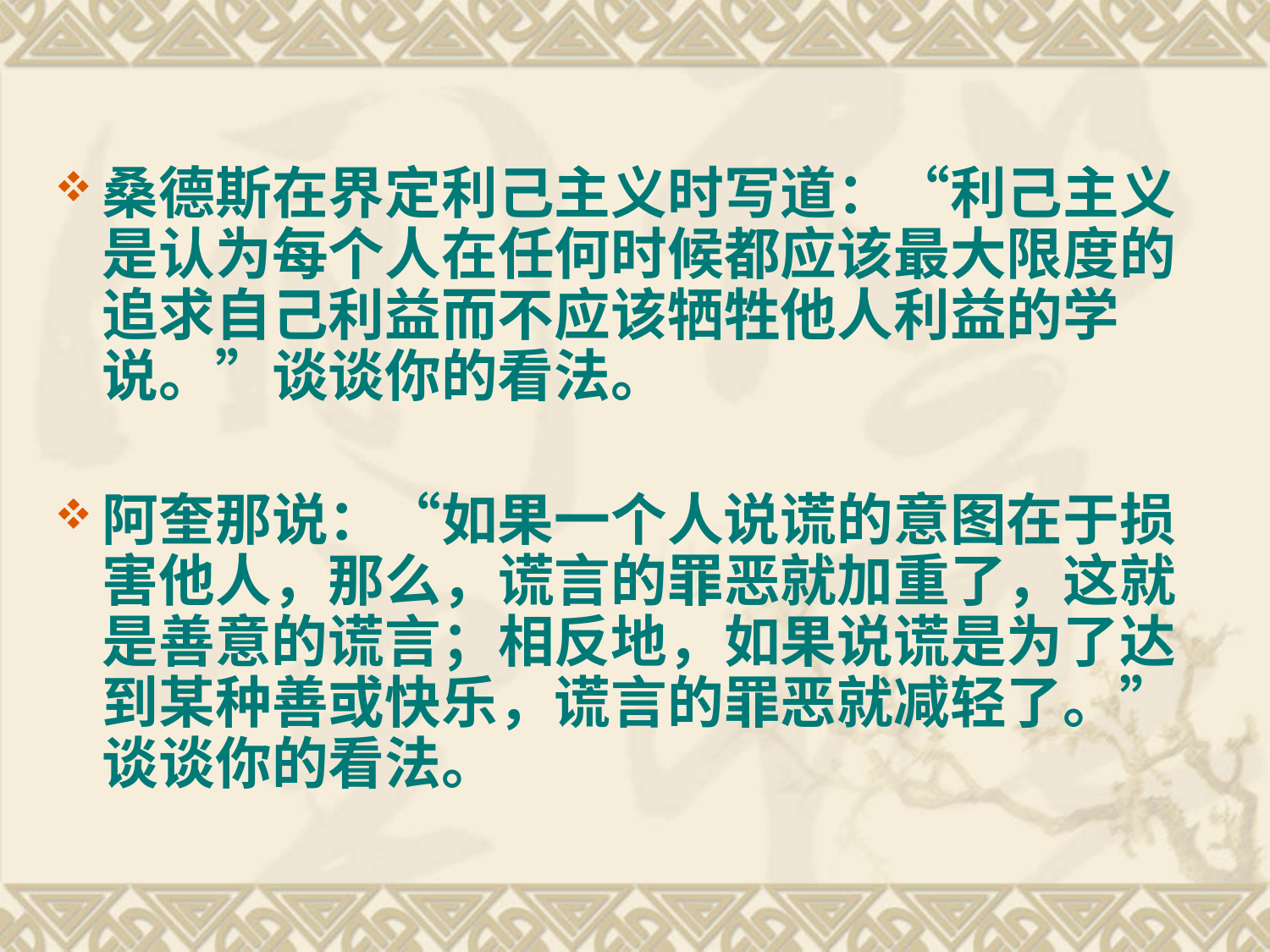

桑德斯在界定利己主义时写道：“利己主义是认为每个人在任何时候都应该最大限度的追求自己利益而不应该牺牲他人利益的学说。”谈谈你的看法。

阿奎那说：“如果一个人说谎的意图在于损害他人，那么，谎言的罪恶就加重了，这就是善意的谎言；相反地，如果说谎是为了达到某种善或快乐，谎言的罪恶就减轻了。”谈谈你的看法。